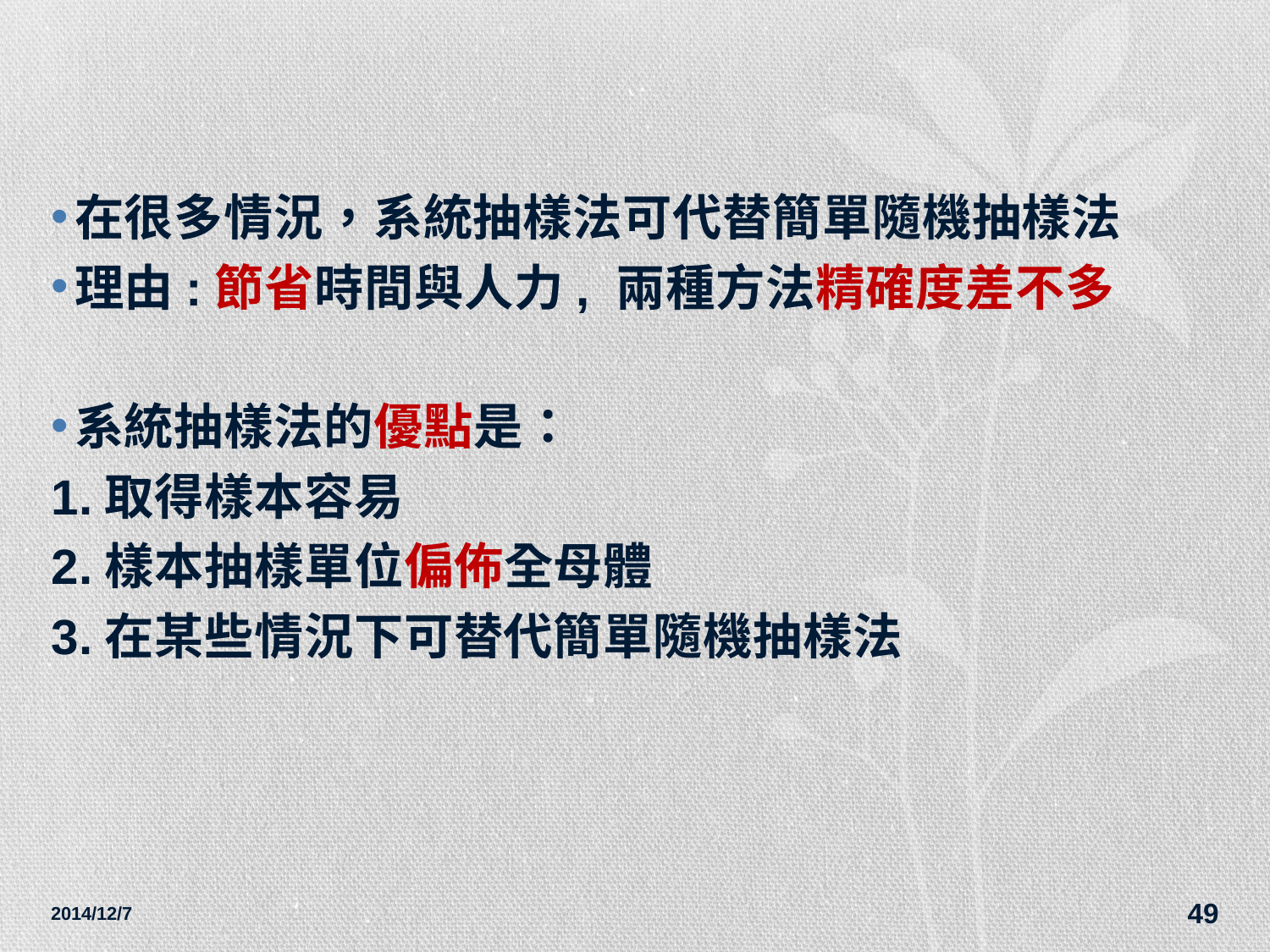

#
在很多情況，系統抽樣法可代替簡單隨機抽樣法
理由:節省時間與人力, 兩種方法精確度差不多

系統抽樣法的優點是：
1.取得樣本容易
2.樣本抽樣單位偏佈全母體
3.在某些情況下可替代簡單隨機抽樣法
2014/12/7
49